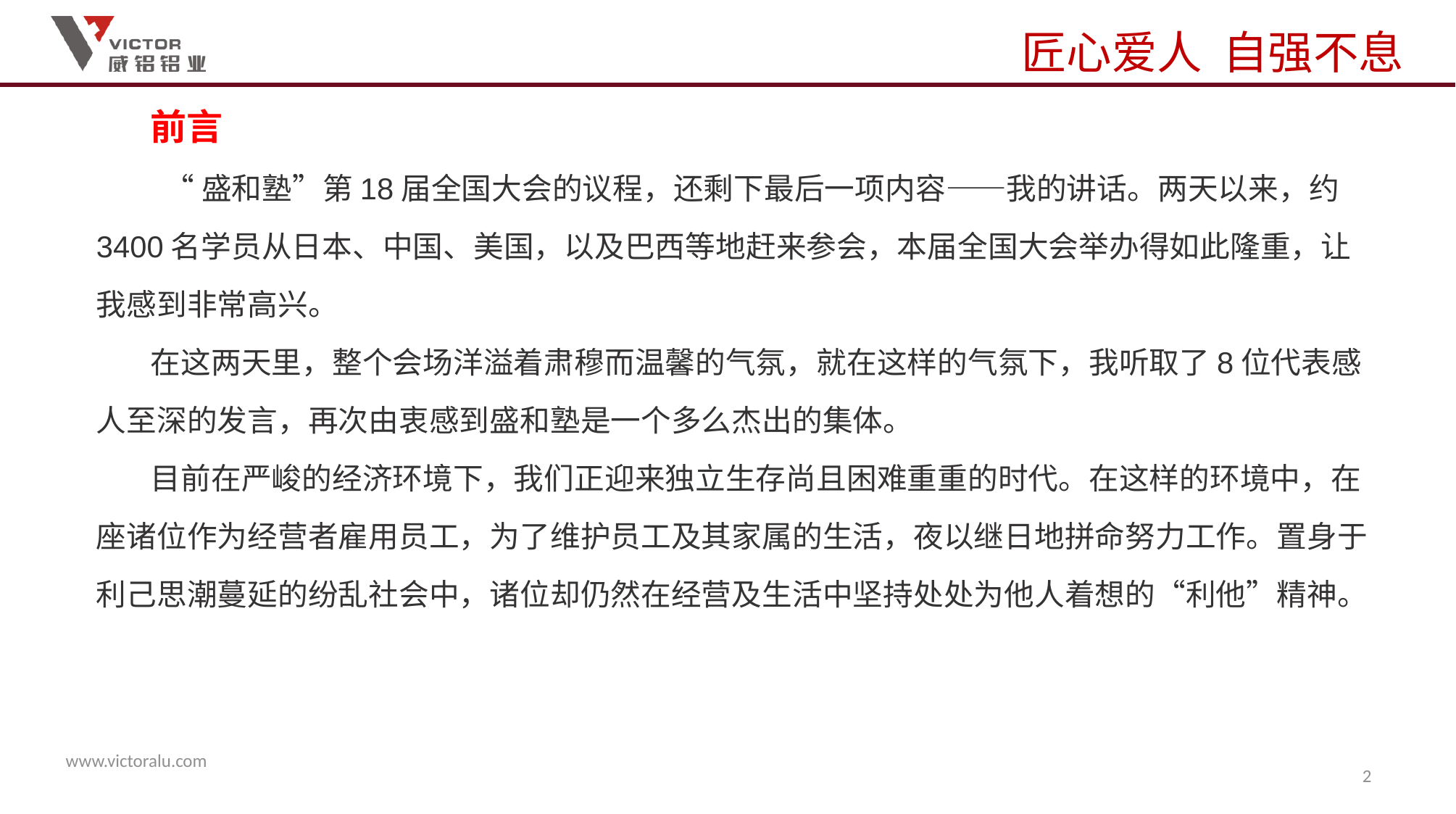

前言
  “盛和塾”第18届全国大会的议程，还剩下最后一项内容——我的讲话。两天以来，约3400名学员从日本、中国、美国，以及巴西等地赶来参会，本届全国大会举办得如此隆重，让我感到非常高兴。
在这两天里，整个会场洋溢着肃穆而温馨的气氛，就在这样的气氛下，我听取了8位代表感人至深的发言，再次由衷感到盛和塾是一个多么杰出的集体。
目前在严峻的经济环境下，我们正迎来独立生存尚且困难重重的时代。在这样的环境中，在座诸位作为经营者雇用员工，为了维护员工及其家属的生活，夜以继日地拼命努力工作。置身于利己思潮蔓延的纷乱社会中，诸位却仍然在经营及生活中坚持处处为他人着想的“利他”精神。
2